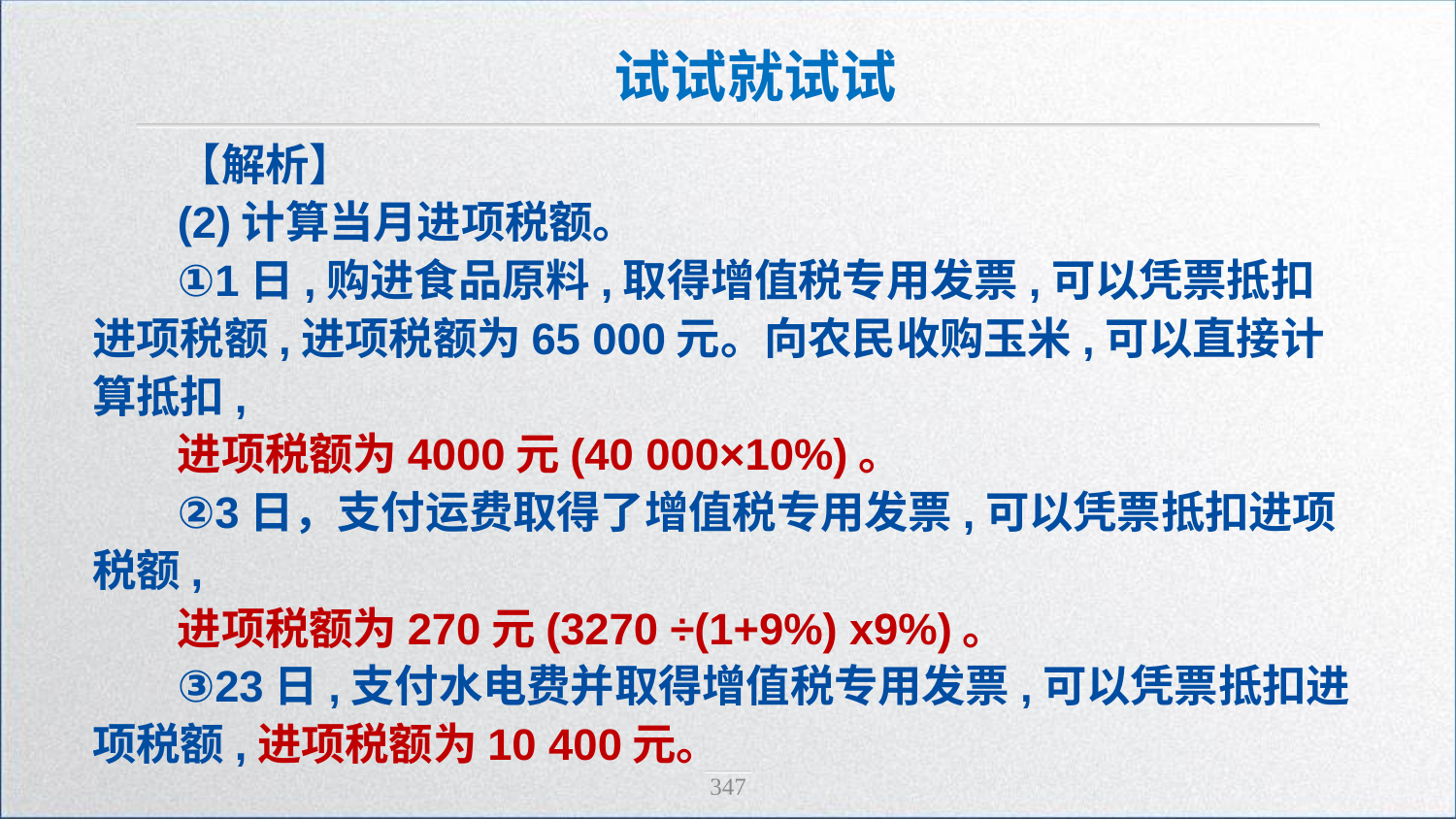

试试就试试
【解析】
(2)计算当月进项税额。
①1日,购进食品原料,取得增值税专用发票,可以凭票抵扣进项税额,进项税额为65 000元。向农民收购玉米,可以直接计算抵扣,
进项税额为4000元(40 000×10%)。
②3日，支付运费取得了增值税专用发票,可以凭票抵扣进项税额,
进项税额为270元(3270 ÷(1+9%) x9%)。
③23日,支付水电费并取得增值税专用发票,可以凭票抵扣进项税额,进项税额为10 400元。

347